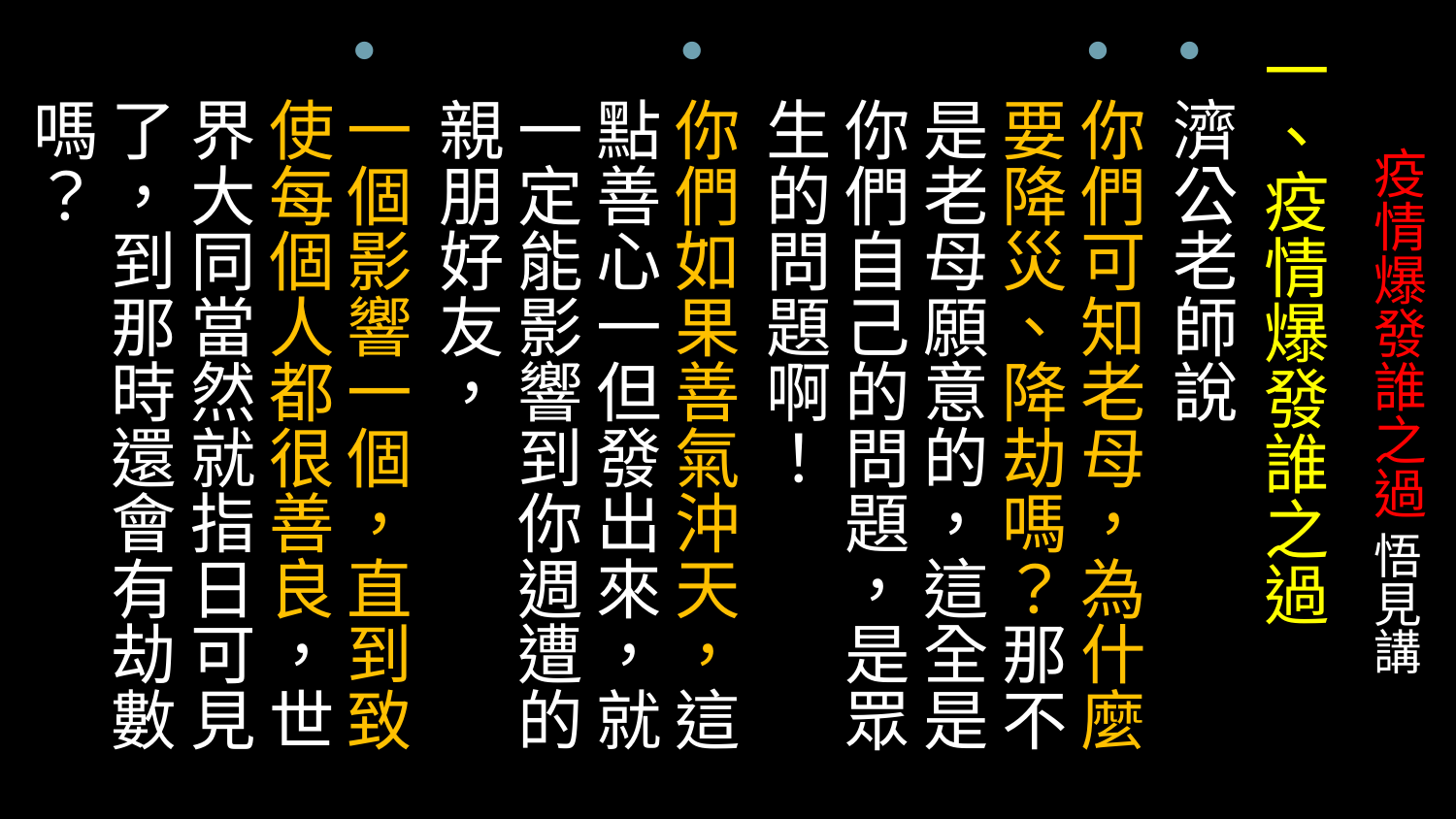

一、疫情爆發誰之過
濟公老師說
你們可知老母，為什麼要降災、降劫嗎？那不是老母願意的，這全是你們自己的問題，是眾生的問題啊！
你們如果善氣沖天，這點善心一但發出來，就一定能影響到你週遭的親朋好友，
一個影響一個，直到致使每個人都很善良，世界大同當然就指日可見了，到那時還會有劫數嗎？
# 疫情爆發誰之過 悟見講